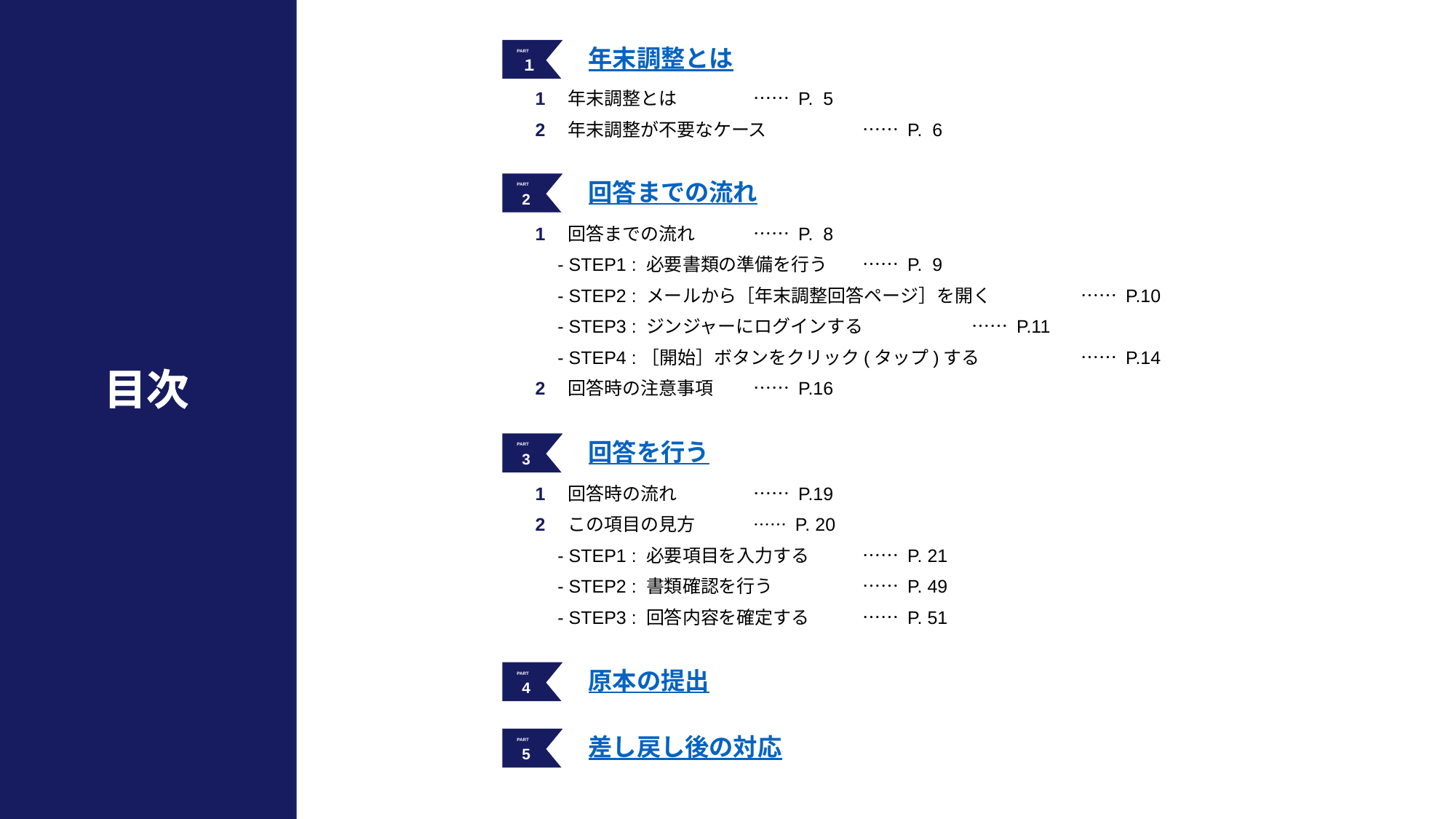

PART
年末調整とは

１
1　年末調整とは	…… P.  5
2　年末調整が不要なケース	…… P.  6

PART
回答までの流れ

2
1　回答までの流れ	…… P.  8
　- STEP1 : 必要書類の準備を行う	…… P.  9
　- STEP2 : メールから［年末調整回答ページ］を開く	…… P.10
　- STEP3 : ジンジャーにログインする	…… P.11
　- STEP4 :［開始］ボタンをクリック(タップ)する	…… P.14
2　回答時の注意事項	…… P.16

目次

PART
回答を行う

3
1　回答時の流れ	…… P.19
2　この項目の見方	…… P. 20
　- STEP1 : 必要項目を入力する	…… P. 21
　- STEP2 : 書類確認を行う	…… P. 49
　- STEP3 : 回答内容を確定する	…… P. 51

PART
原本の提出

4

PART
差し戻し後の対応

5